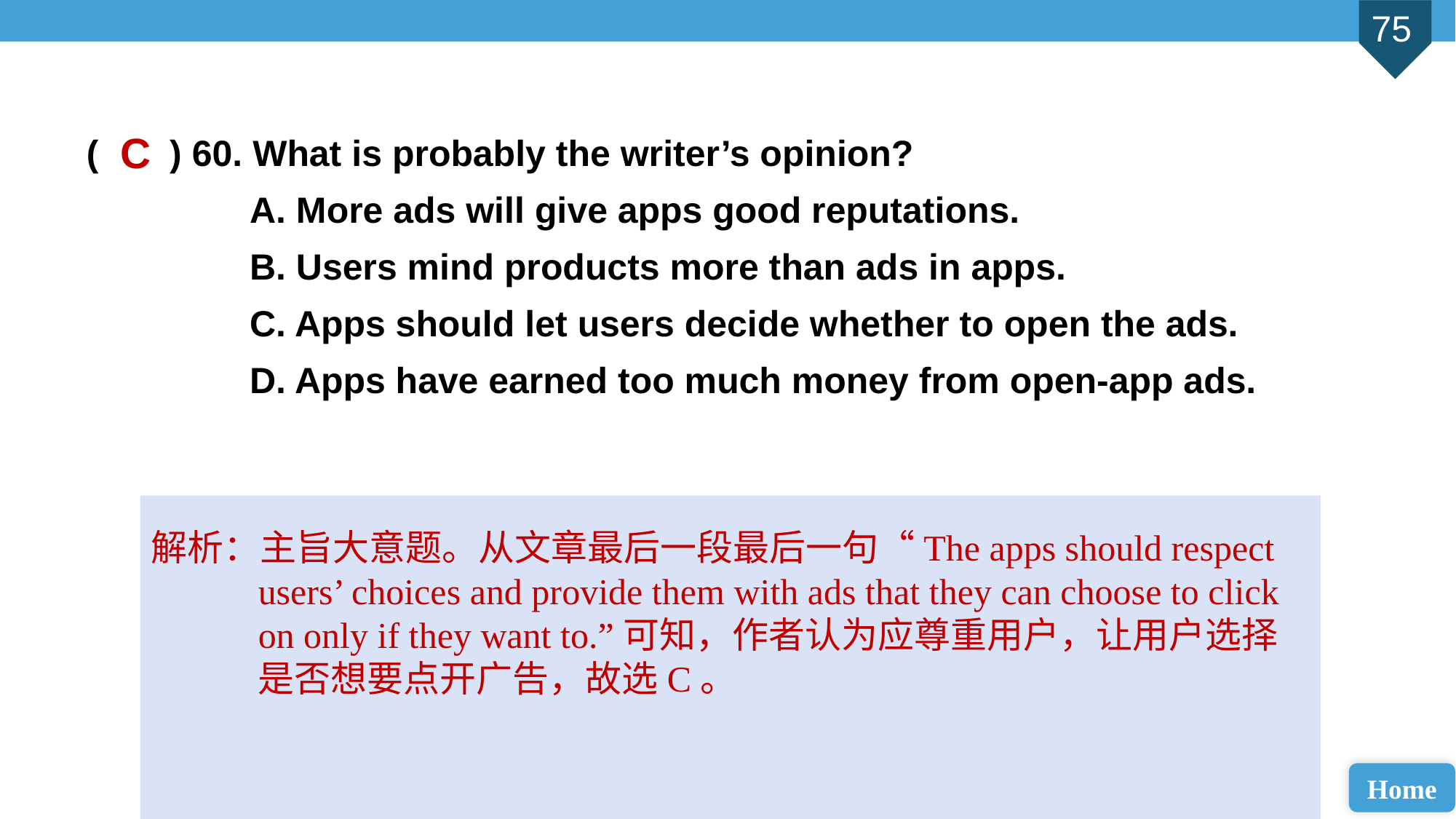

(       ) 60. What is probably the writer’s opinion?
                A. More ads will give apps good reputations.
                B. Users mind products more than ads in apps.
                C. Apps should let users decide whether to open the ads.
                D. Apps have earned too much money from open-app ads.
C

解析：主旨大意题。从文章最后一段最后一句“The apps should respect users’ choices and provide them with ads that they can choose to click on only if they want to.”可知，作者认为应尊重用户，让用户选择是否想要点开广告，故选C。